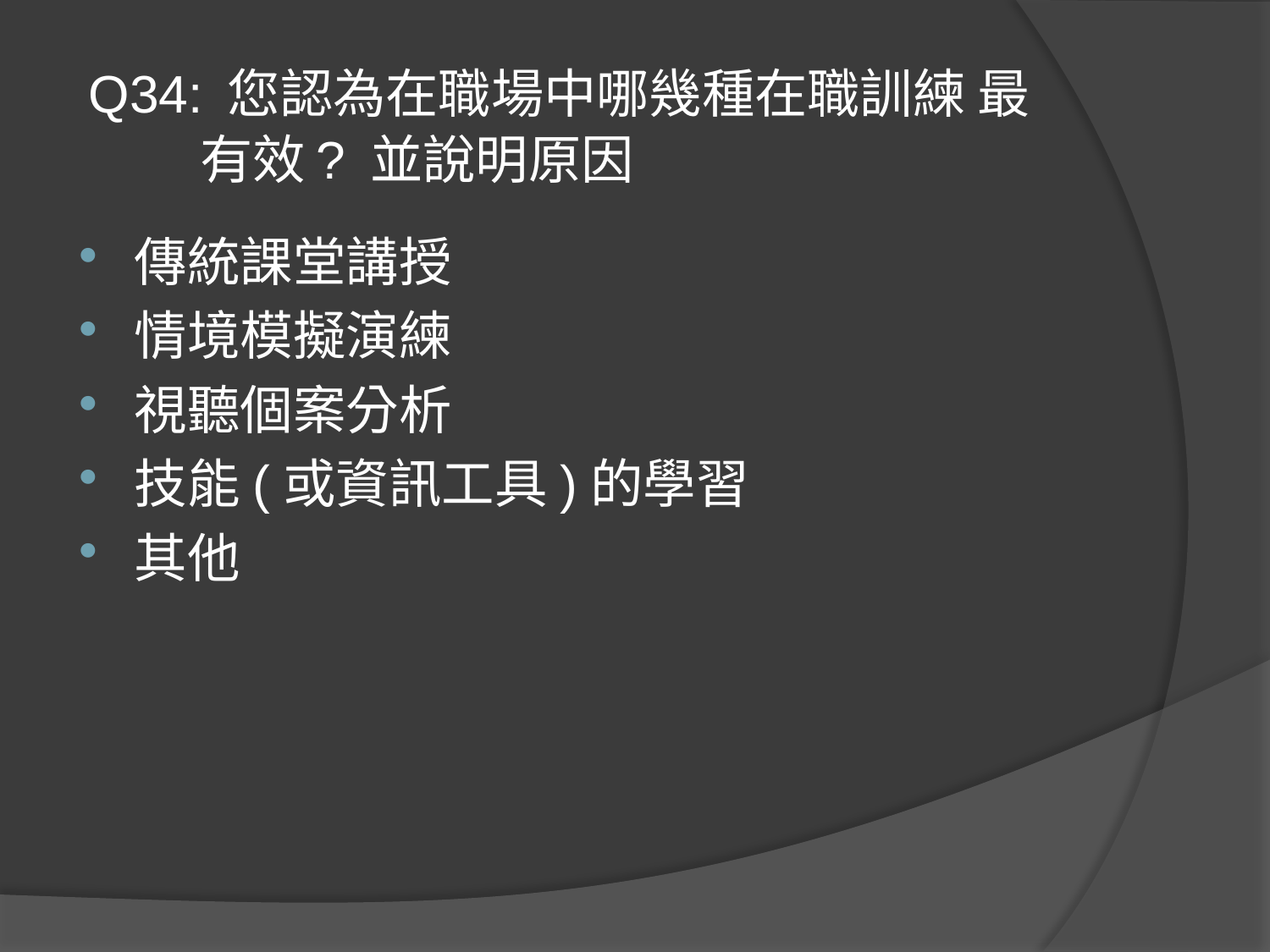

# Q34: 您認為在職場中哪幾種在職訓練 最 有效? 並說明原因
傳統課堂講授
情境模擬演練
視聽個案分析
技能(或資訊工具)的學習
其他